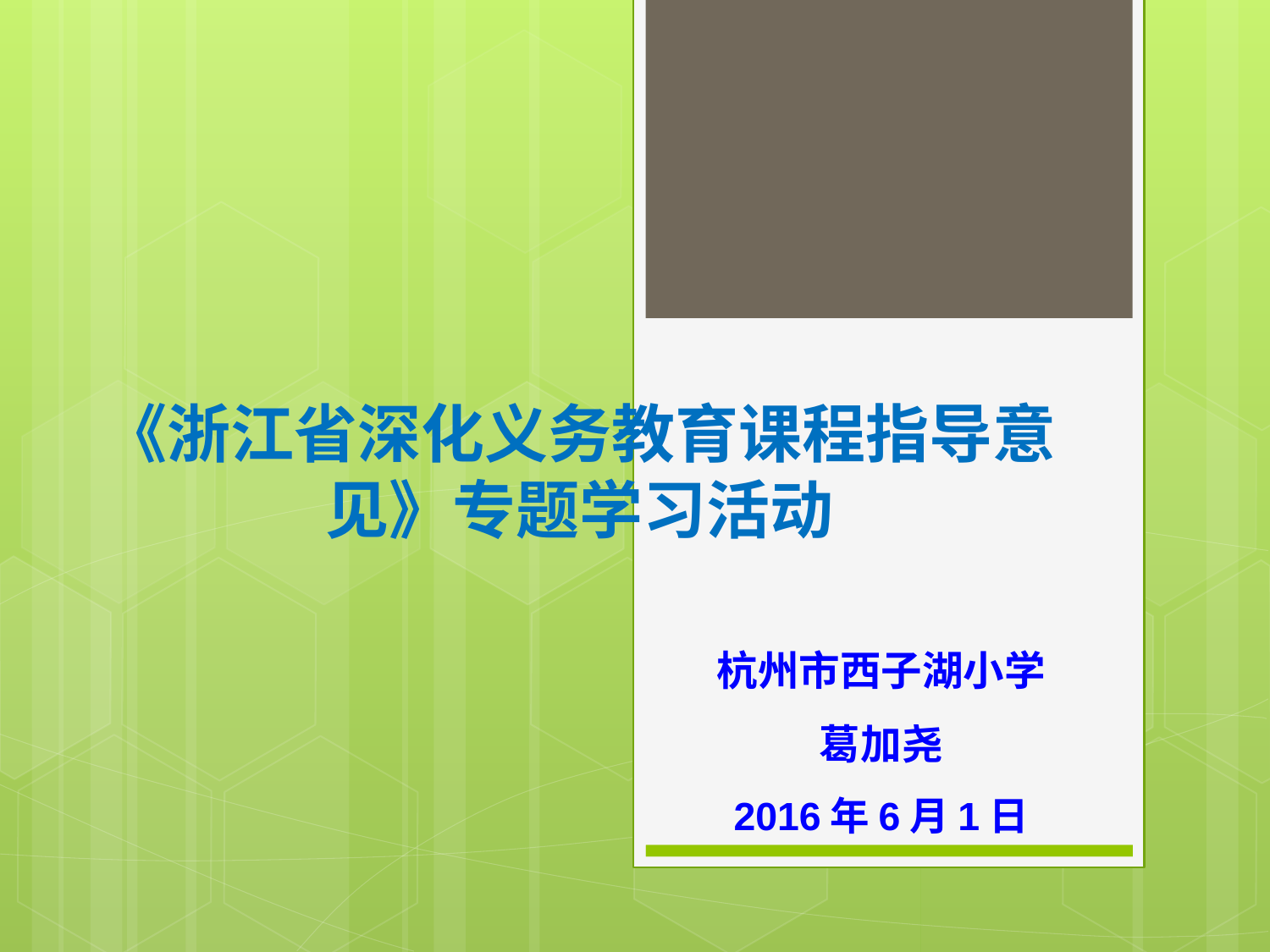

# 《浙江省深化义务教育课程指导意见》专题学习活动
杭州市西子湖小学
葛加尧
2016年6月1日